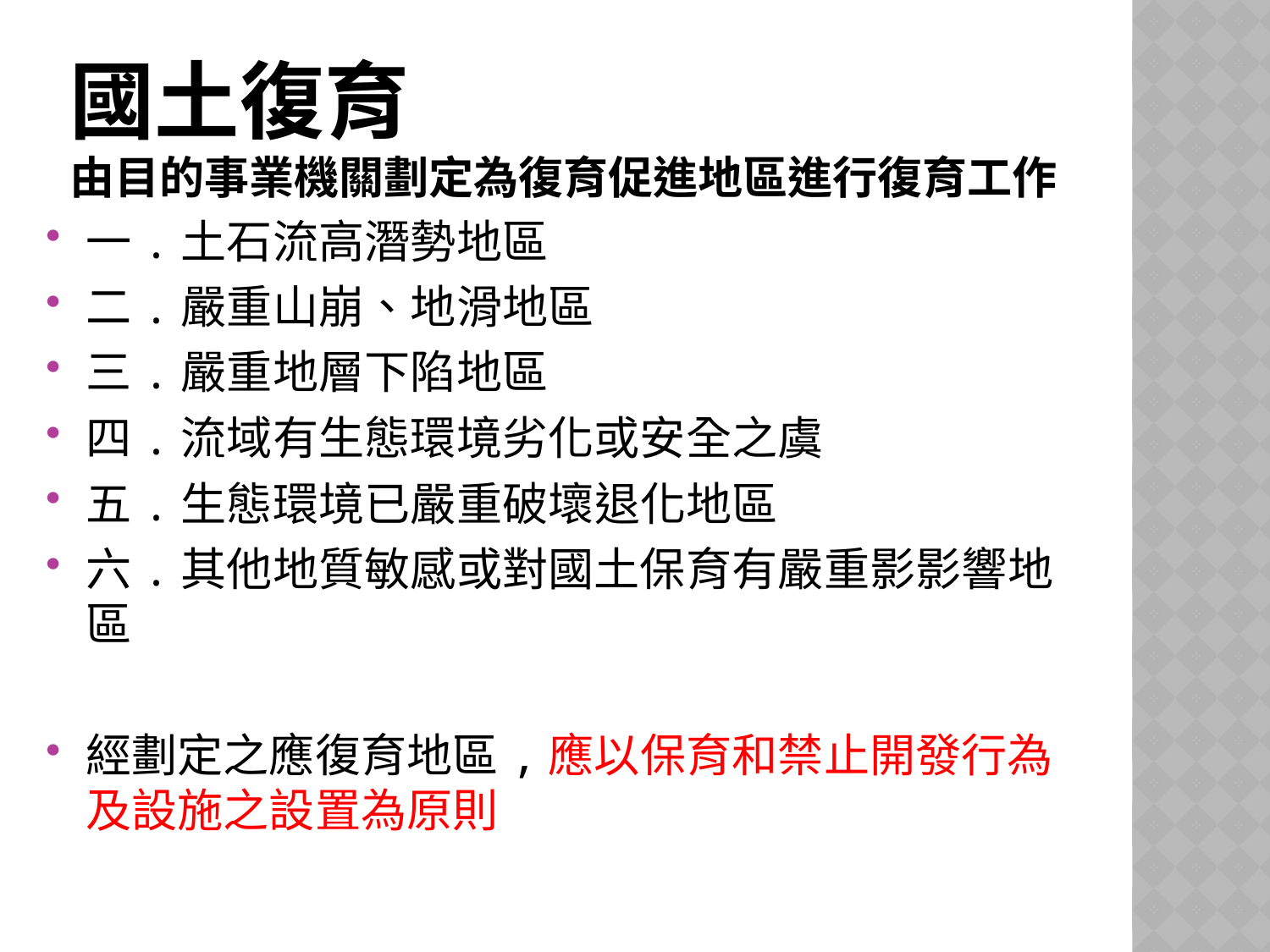

# 國土復育　　　　　　 由目的事業機關劃定為復育促進地區進行復育工作
一.土石流高潛勢地區
二.嚴重山崩、地滑地區
三.嚴重地層下陷地區
四.流域有生態環境劣化或安全之虞
五.生態環境已嚴重破壞退化地區
六.其他地質敏感或對國土保育有嚴重影影響地區

經劃定之應復育地區,應以保育和禁止開發行為及設施之設置為原則